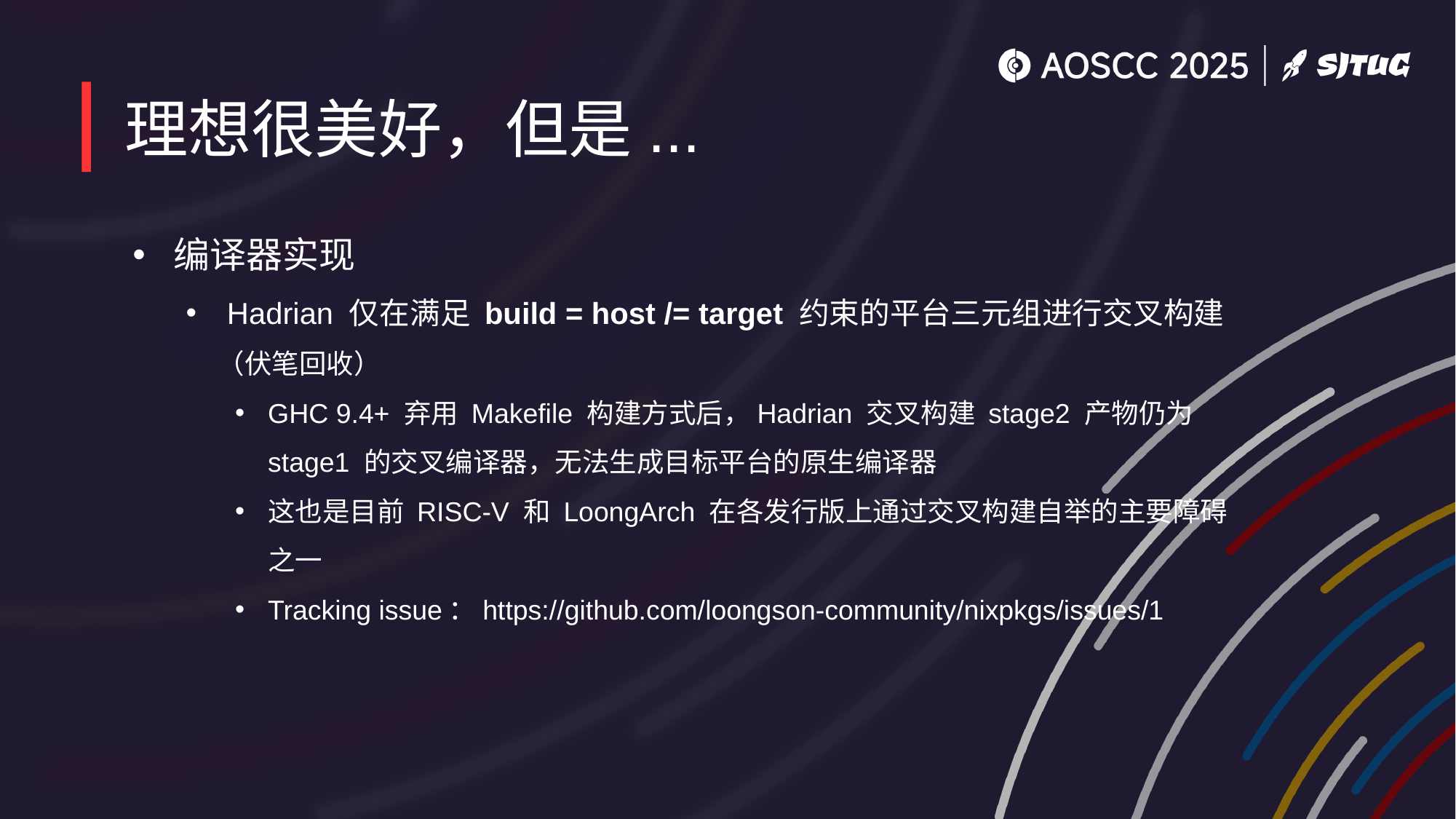

# 理想很美好，但是...
编译器实现
Hadrian 仅在满足 build = host /= target 约束的平台三元组进行交叉构建
    （伏笔回收）
GHC 9.4+ 弃用 Makefile 构建方式后，Hadrian 交叉构建 stage2 产物仍为 stage1 的交叉编译器，无法生成目标平台的原生编译器
这也是目前 RISC-V 和 LoongArch 在各发行版上通过交叉构建自举的主要障碍之一
Tracking issue：https://github.com/loongson-community/nixpkgs/issues/1